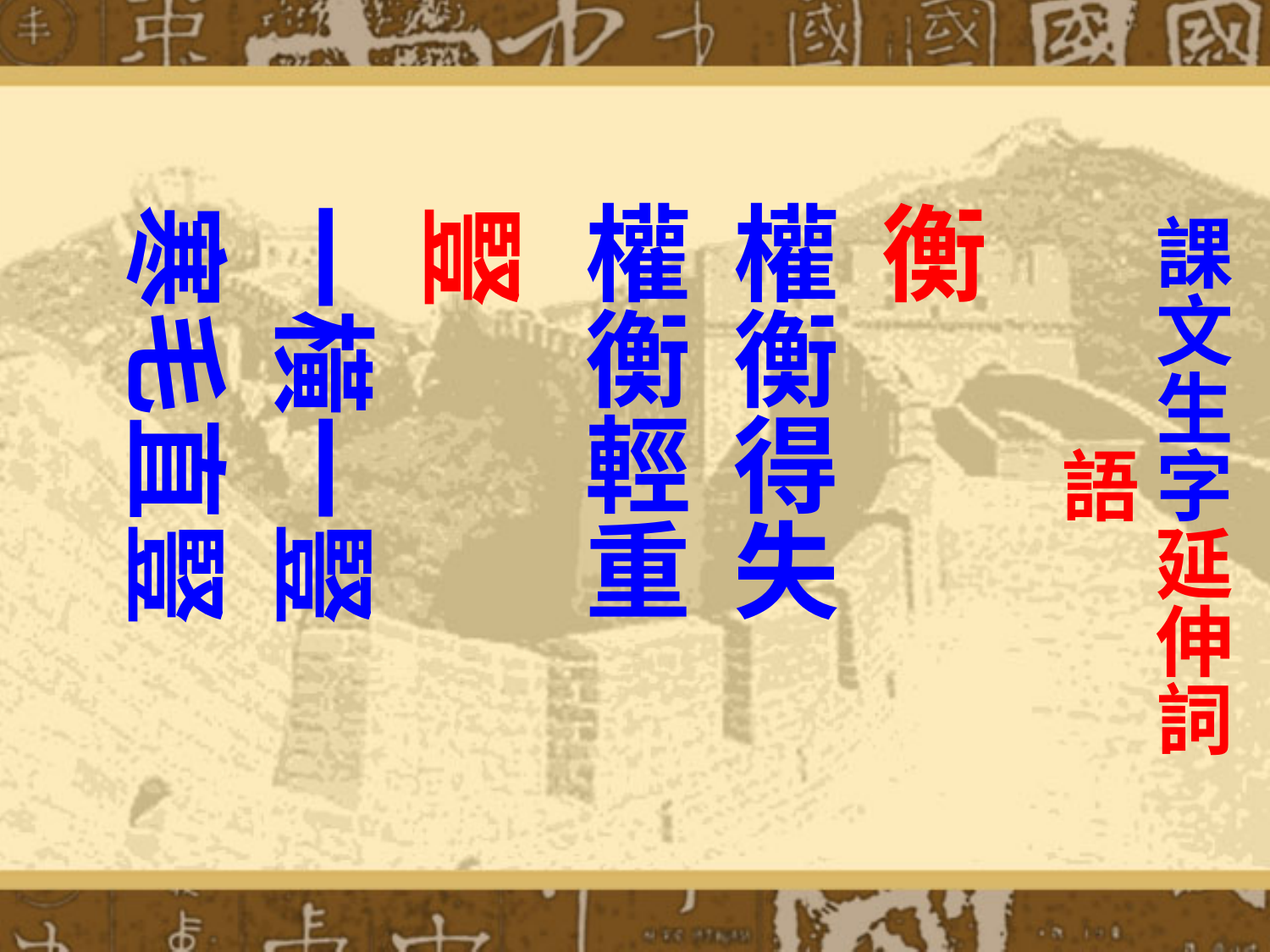

# 課文生字延伸詞語
衡
權衡得失
權衡輕重
豎
一橫一豎
寒毛直豎